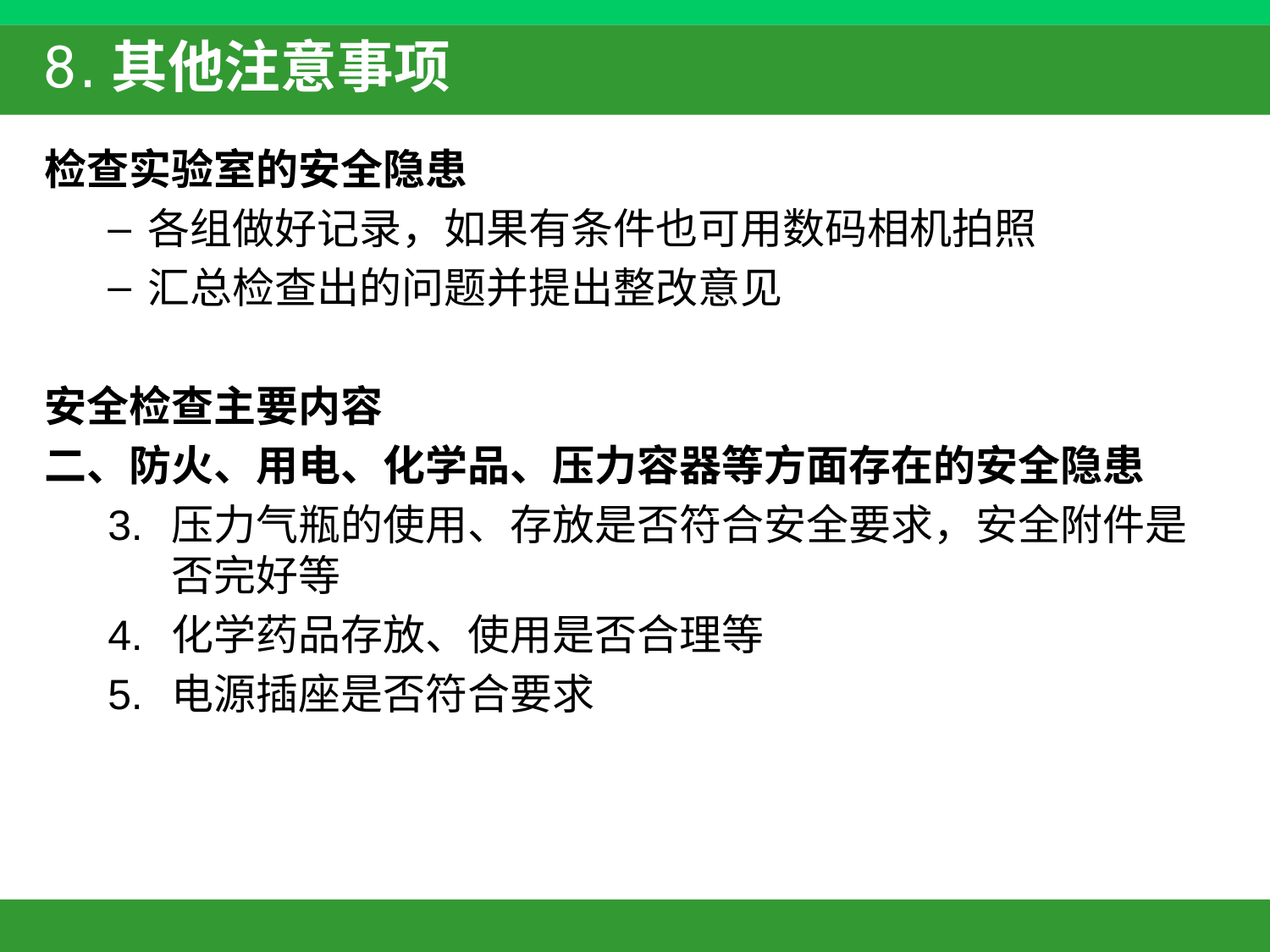

# 8.其他注意事项
检查实验室的安全隐患
各组做好记录，如果有条件也可用数码相机拍照
汇总检查出的问题并提出整改意见

安全检查主要内容
二、防火、用电、化学品、压力容器等方面存在的安全隐患
压力气瓶的使用、存放是否符合安全要求，安全附件是否完好等
化学药品存放、使用是否合理等
电源插座是否符合要求